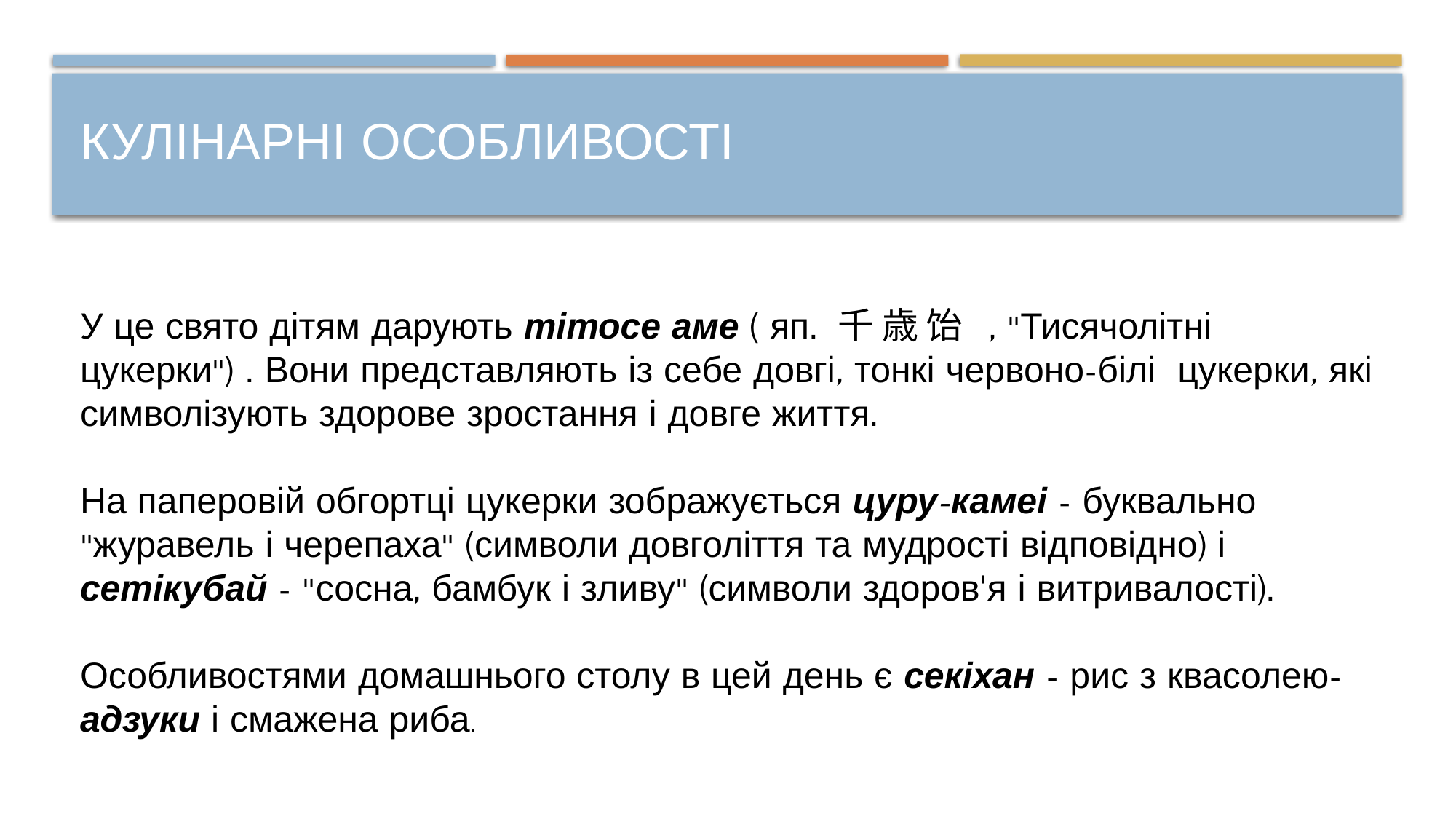

# Кулінарні особливості
У це свято дітям дарують тітосе аме ( яп. 千 歳 饴  , "Тисячолітні цукерки") . Вони представляють із себе довгі, тонкі червоно-білі  цукерки, які символізують здорове зростання і довге життя.

На паперовій обгортці цукерки зображується цуру-камеі - буквально "журавель і черепаха" (символи довголіття та мудрості відповідно) і сетікубай - "сосна, бамбук і зливу" (символи здоров'я і витривалості).

Особливостями домашнього столу в цей день є секіхан - рис з квасолею- адзуки і смажена риба.